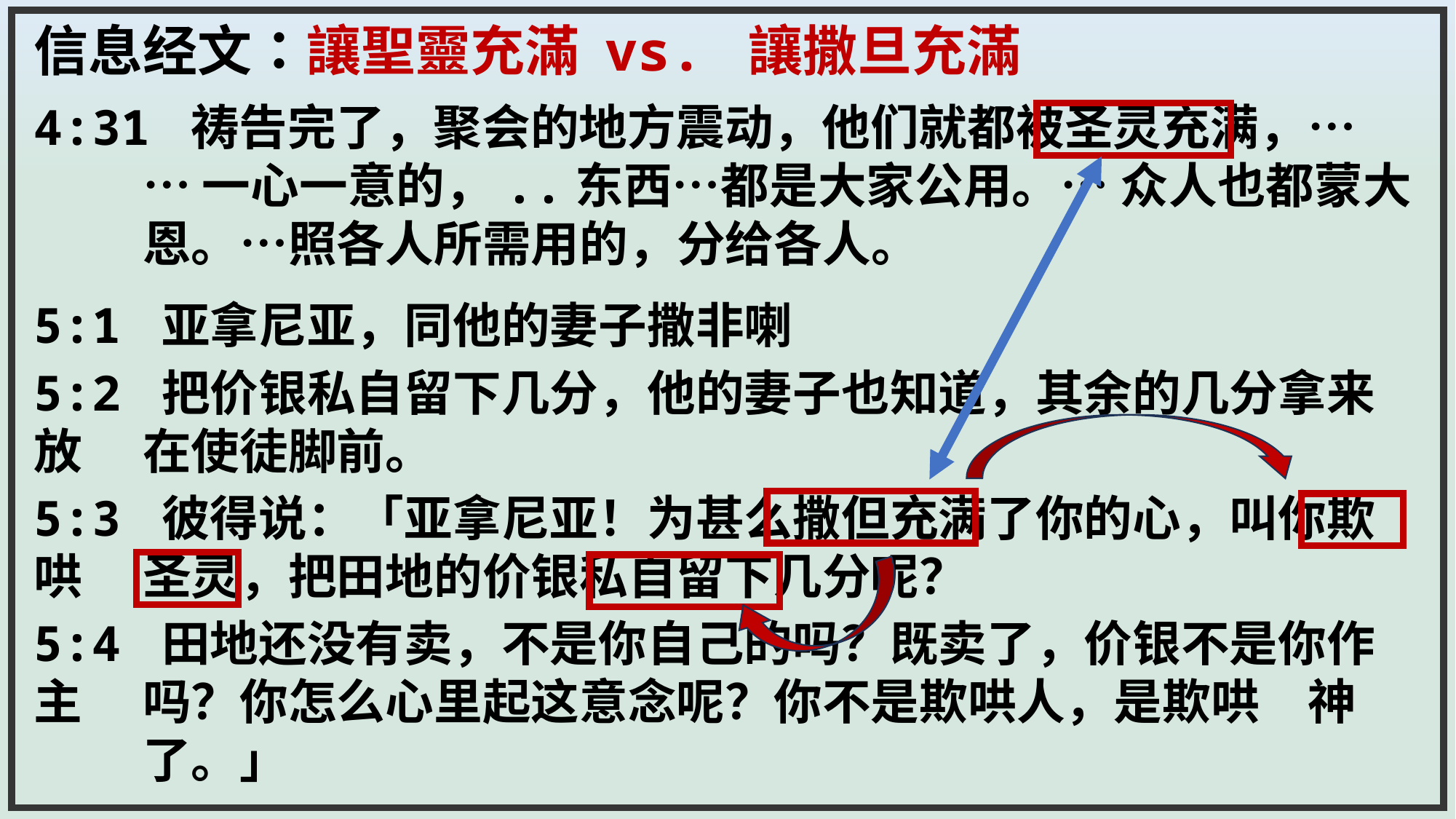

信息经文：讓聖靈充滿 vs. 讓撒旦充滿

4:31 祷告完了，聚会的地方震动，他们就都被圣灵充满，…  	… 一心一意的，..东西…都是大家公用。… 众人也都蒙大	恩。…照各人所需用的，分给各人。

5:1 亚拿尼亚，同他的妻子撒非喇
5:2 把价银私自留下几分，他的妻子也知道，其余的几分拿来放	在使徒脚前。
5:3 彼得说：「亚拿尼亚！为甚么撒但充满了你的心，叫你欺哄	圣灵，把田地的价银私自留下几分呢？
5:4 田地还没有卖，不是你自己的吗？既卖了，价银不是你作主	吗？你怎么心里起这意念呢？你不是欺哄人，是欺哄　神	了。」